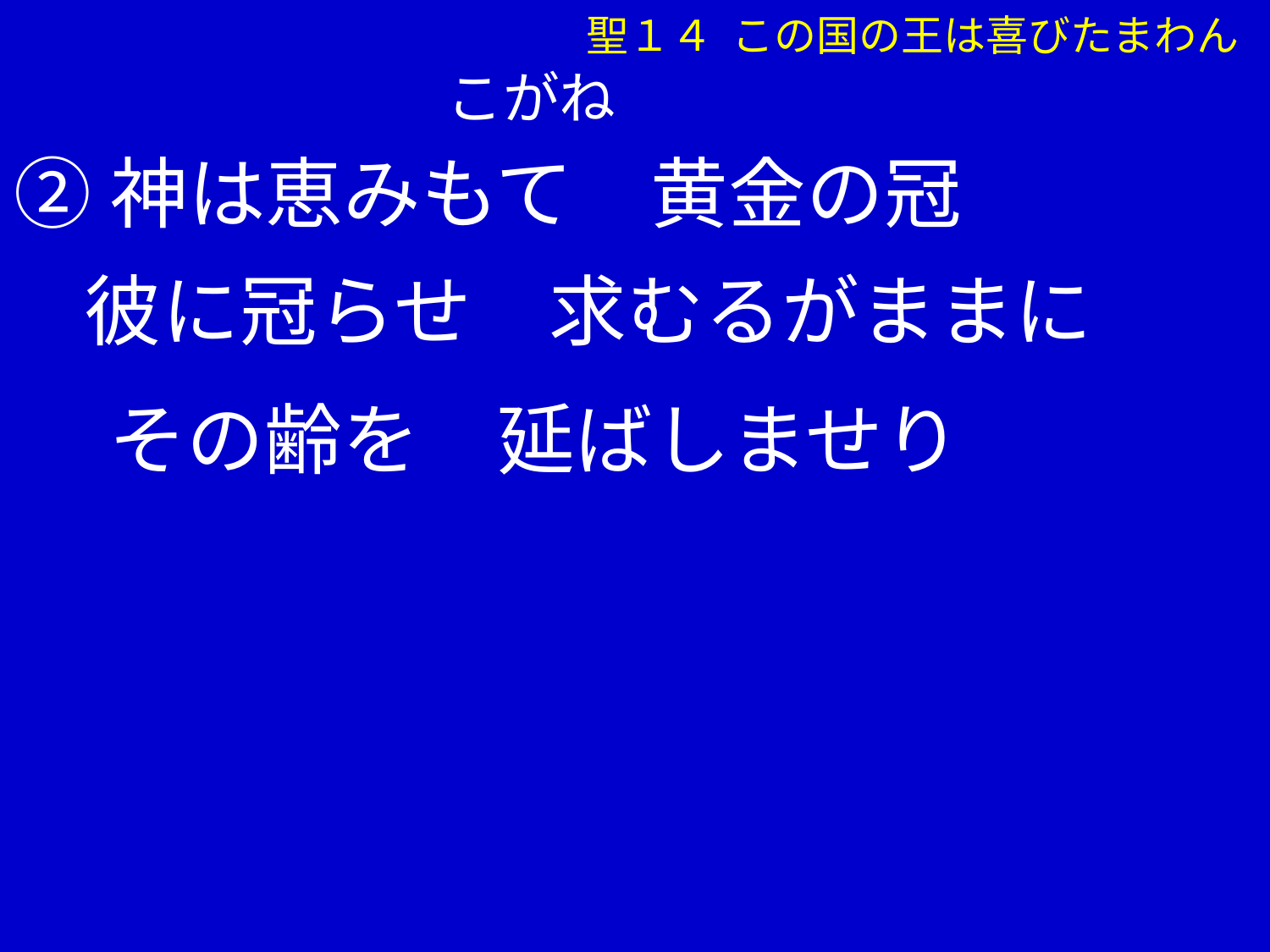

こがね
②神は恵みもて　黄金の冠
   彼に冠らせ　求むるがままに
　 その齢を　延ばしませり
聖１４  この国の王は喜びたまわん